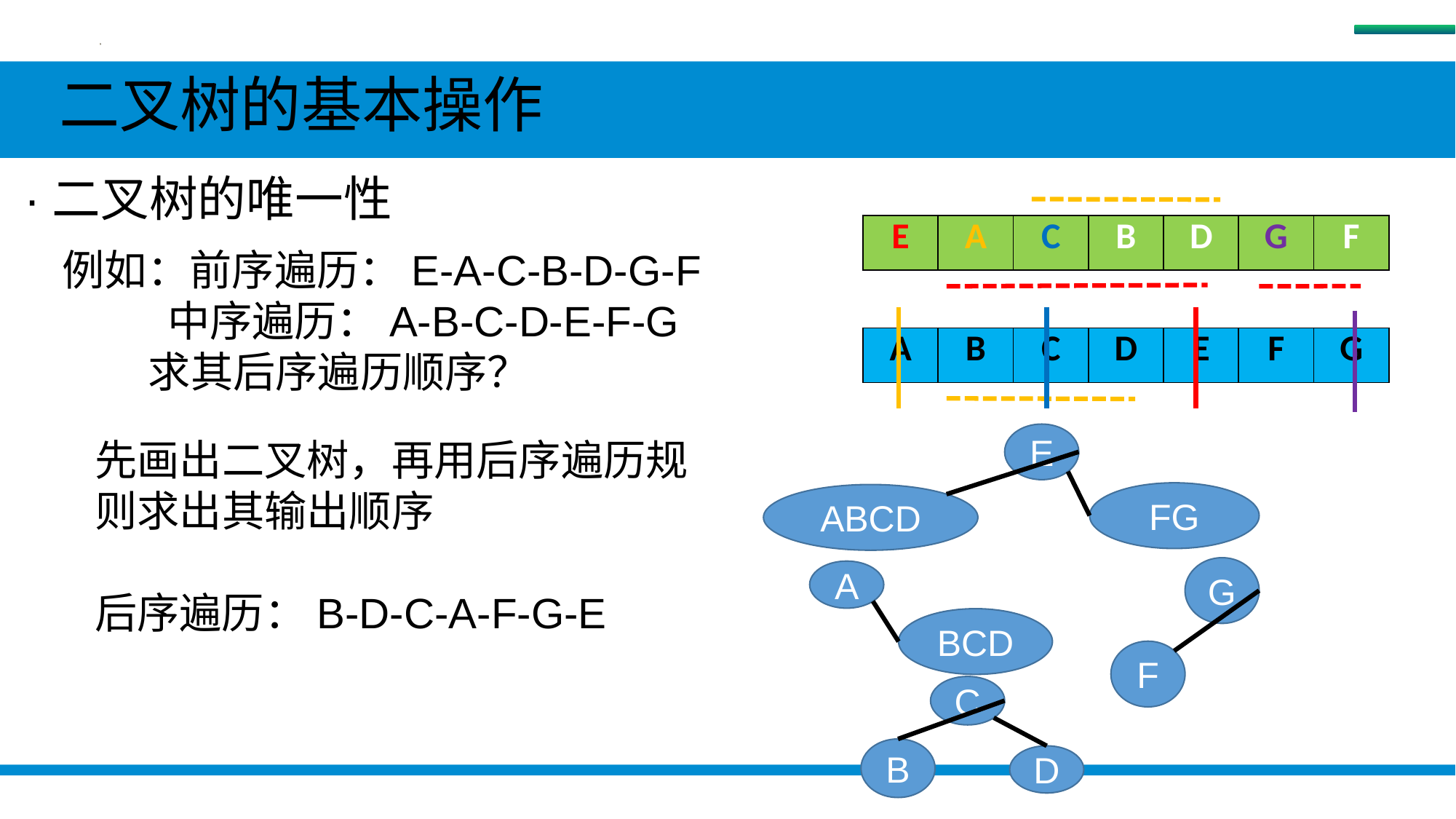

树

  二叉树的基本操作
 ·二叉树的唯一性
| E | A | C | B | D | G | F |
| --- | --- | --- | --- | --- | --- | --- |
例如：前序遍历：E-A-C-B-D-G-F
          中序遍历：A-B-C-D-E-F-G
        求其后序遍历顺序？
| A | B | C | D | E | F | G |
| --- | --- | --- | --- | --- | --- | --- |
E
先画出二叉树，再用后序遍历规则求出其输出顺序

后序遍历：B-D-C-A-F-G-E
FG
ABCD
G
A
BCD
F
C
B
D
#